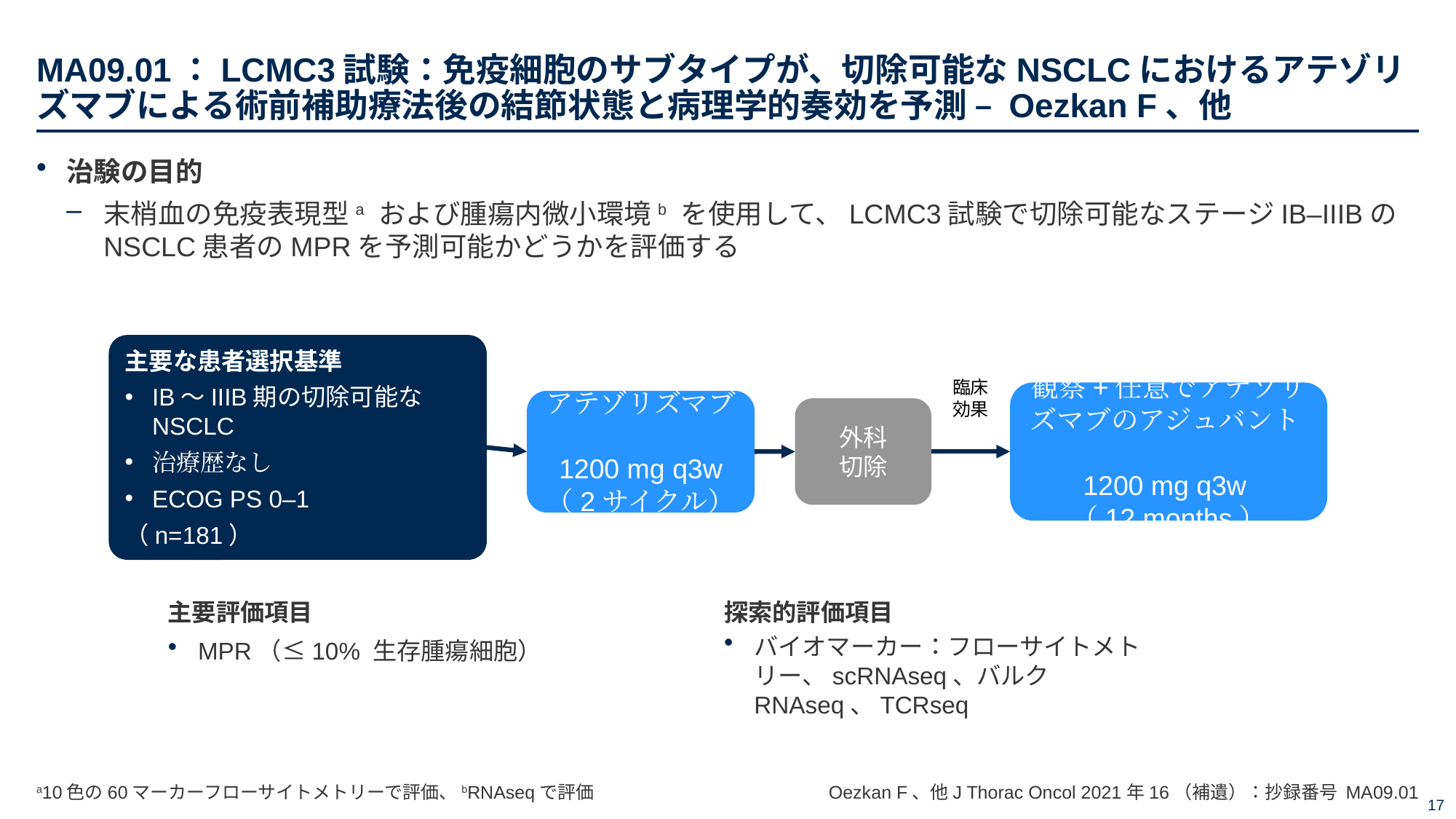

# MA09.01：LCMC3試験：免疫細胞のサブタイプが、切除可能なNSCLCにおけるアテゾリズマブによる術前補助療法後の結節状態と病理学的奏効を予測 – Oezkan F、他
治験の目的
末梢血の免疫表現型a および腫瘍内微小環境b を使用して、LCMC3試験で切除可能なステージIB–IIIBのNSCLC患者のMPRを予測可能かどうかを評価する
主要な患者選択基準
IB〜IIIB期の切除可能なNSCLC
治療歴なし
ECOG PS 0–1
（n=181）
臨床
効果
観察+任意でアテゾリズマブのアジュバント
1200 mg q3w
（12 months）
アテゾリズマブ
1200 mg q3w
（2サイクル）
外科
切除
主要評価項目
MPR（≤10% 生存腫瘍細胞）

探索的評価項目
バイオマーカー：フローサイトメトリー、scRNAseq、バルクRNAseq、TCRseq
a10色の60マーカーフローサイトメトリーで評価、bRNAseqで評価
Oezkan F、他J Thorac Oncol 2021年16（補遺）：抄録番号 MA09.01